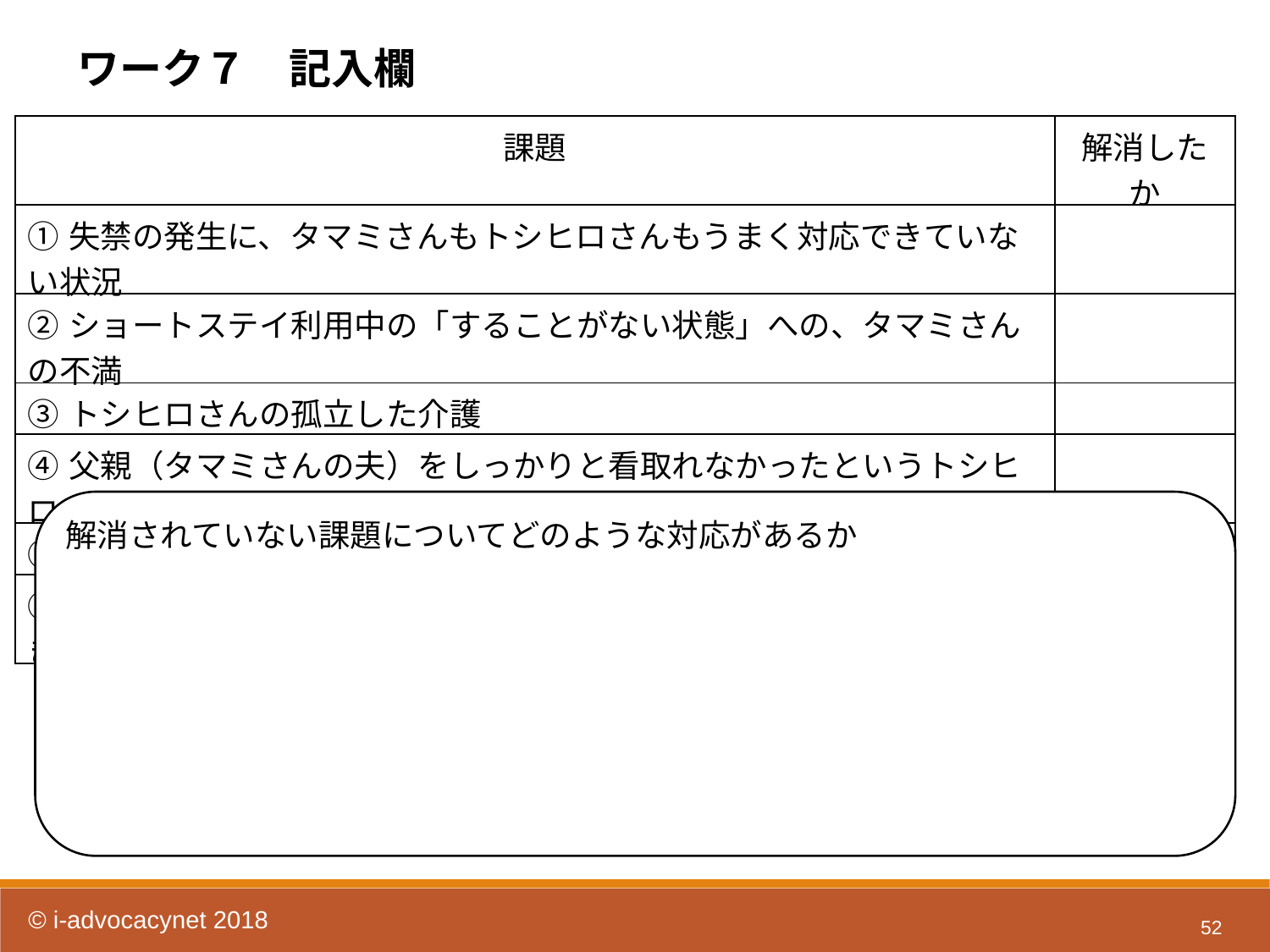

ワーク７　記入欄
| 課題 | 解消したか |
| --- | --- |
| ①失禁の発生に、タマミさんもトシヒロさんもうまく対応できていない状況 |  |
| ②ショートステイ利用中の「することがない状態」への、タマミさんの不満 |  |
| ③トシヒロさんの孤立した介護 |  |
| ④父親（タマミさんの夫）をしっかりと看取れなかったというトシヒロさんの思い |  |
| ⑤トシヒロさんの施設サービス利用への抵抗感 |  |
| ⑥トシヒロさんが突発的な出来事に対して、怒りのコントロールができない |  |
解消されていない課題についてどのような対応があるか
52